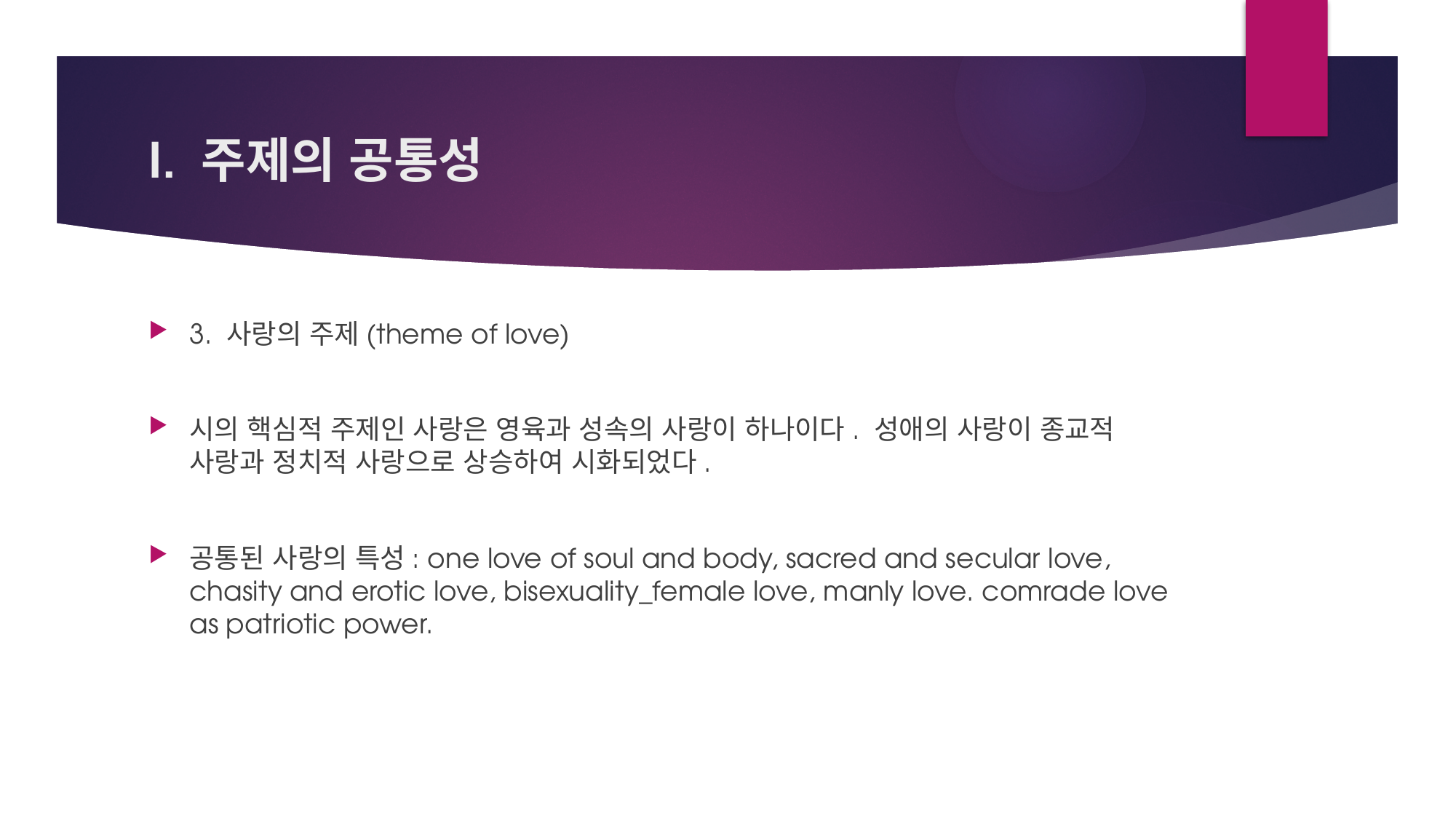

# I. 주제의 공통성
3. 사랑의 주제(theme of love)

시의 핵심적 주제인 사랑은 영육과 성속의 사랑이 하나이다. 성애의 사랑이 종교적 사랑과 정치적 사랑으로 상승하여 시화되었다.

공통된 사랑의 특성: one love of soul and body, sacred and secular love, chasity and erotic love, bisexuality_female love, manly love. comrade love as patriotic power.